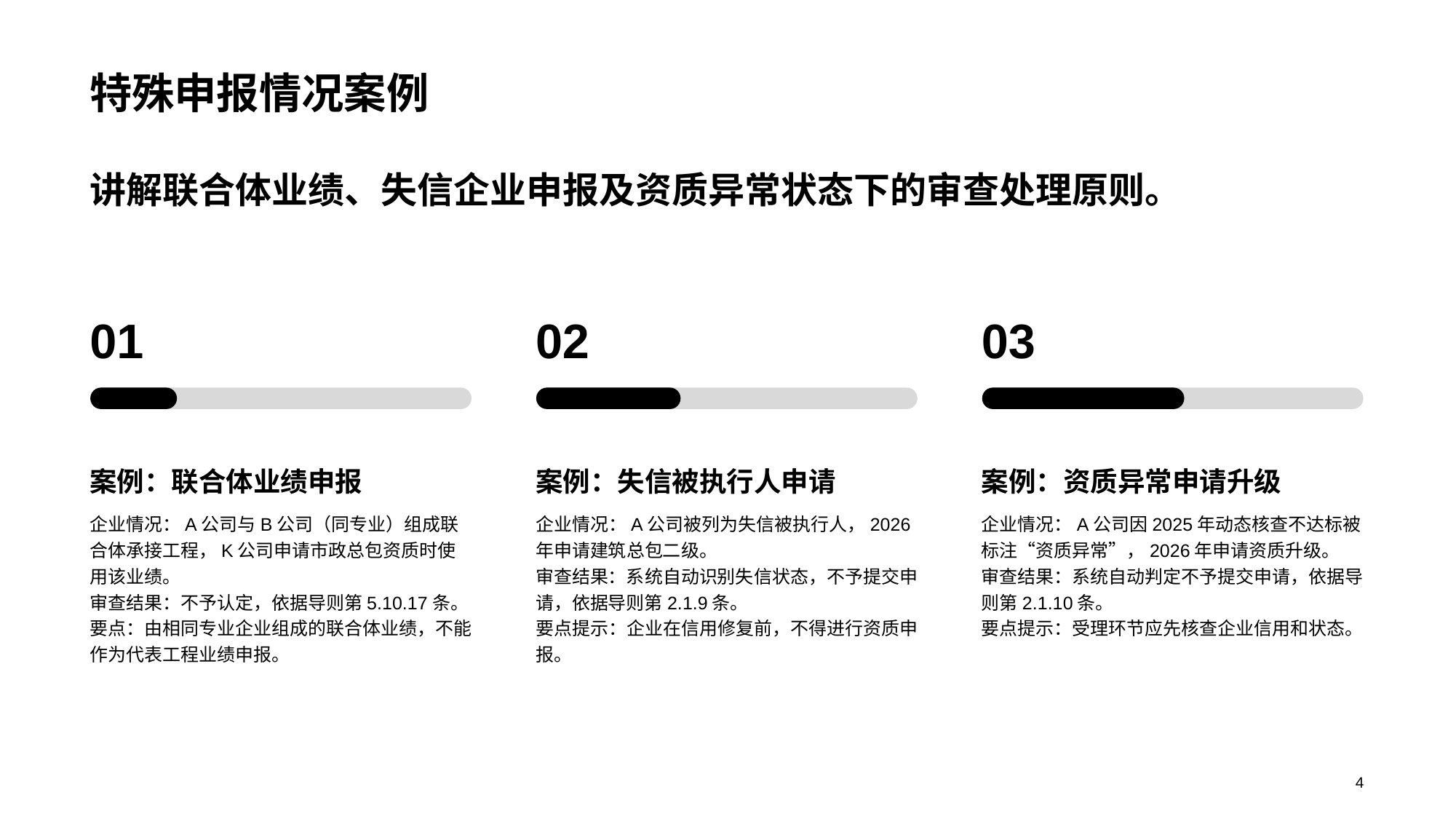

特殊申报情况案例
讲解联合体业绩、失信企业申报及资质异常状态下的审查处理原则。
01

案例：联合体业绩申报
企业情况：A公司与B公司（同专业）组成联合体承接工程，K公司申请市政总包资质时使用该业绩。
审查结果：不予认定，依据导则第5.10.17条。要点：由相同专业企业组成的联合体业绩，不能作为代表工程业绩申报。
02

案例：失信被执行人申请
企业情况：A公司被列为失信被执行人，2026年申请建筑总包二级。
审查结果：系统自动识别失信状态，不予提交申请，依据导则第2.1.9条。
要点提示：企业在信用修复前，不得进行资质申报。
03

案例：资质异常申请升级
企业情况：A公司因2025年动态核查不达标被标注“资质异常”，2026年申请资质升级。
审查结果：系统自动判定不予提交申请，依据导则第2.1.10条。
要点提示：受理环节应先核查企业信用和状态。
4